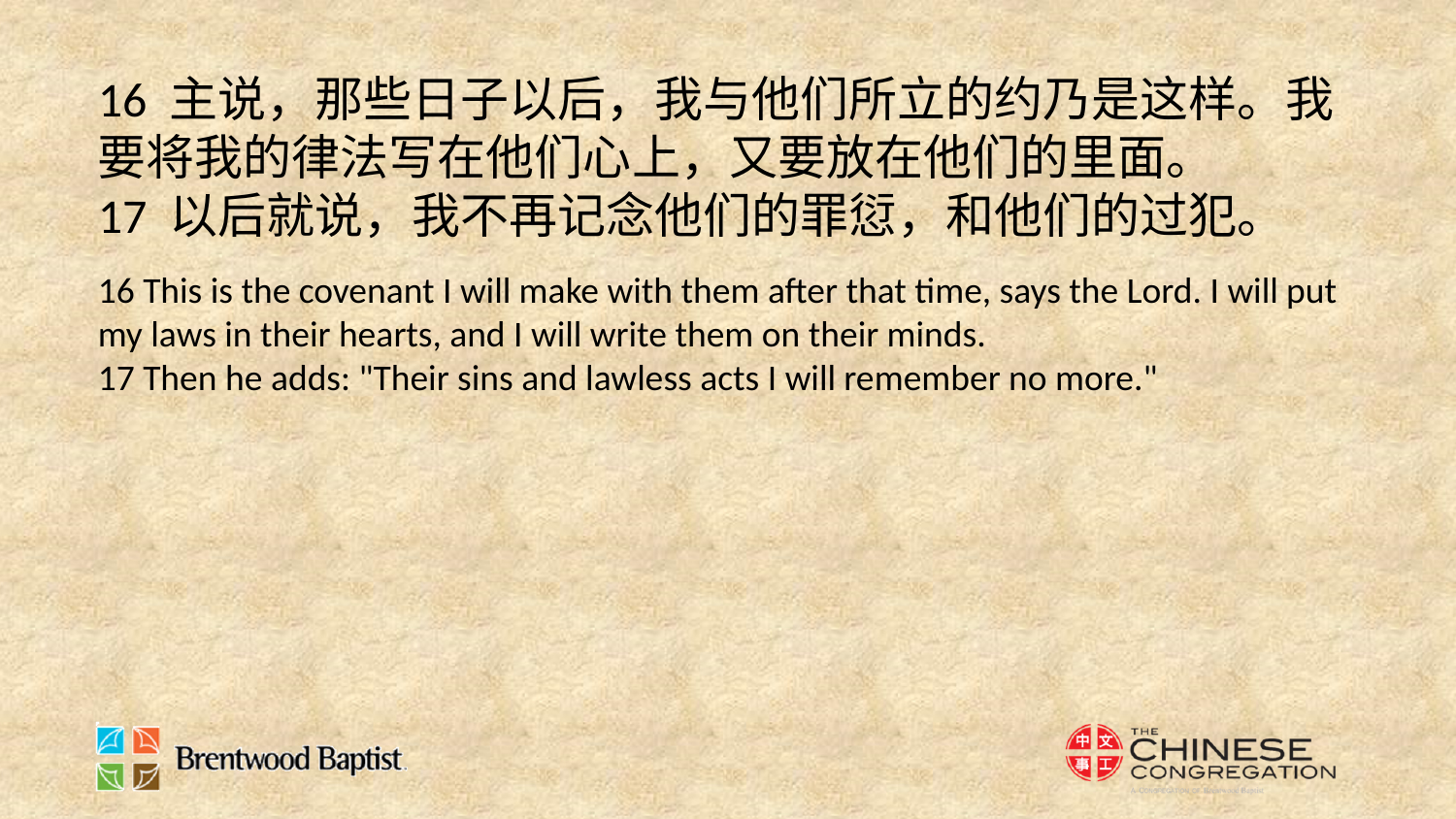

16 主说，那些日子以后，我与他们所立的约乃是这样。我要将我的律法写在他们心上，又要放在他们的里面。
17 以后就说，我不再记念他们的罪愆，和他们的过犯。

16 This is the covenant I will make with them after that time, says the Lord. I will put my laws in their hearts, and I will write them on their minds.
17 Then he adds: "Their sins and lawless acts I will remember no more."